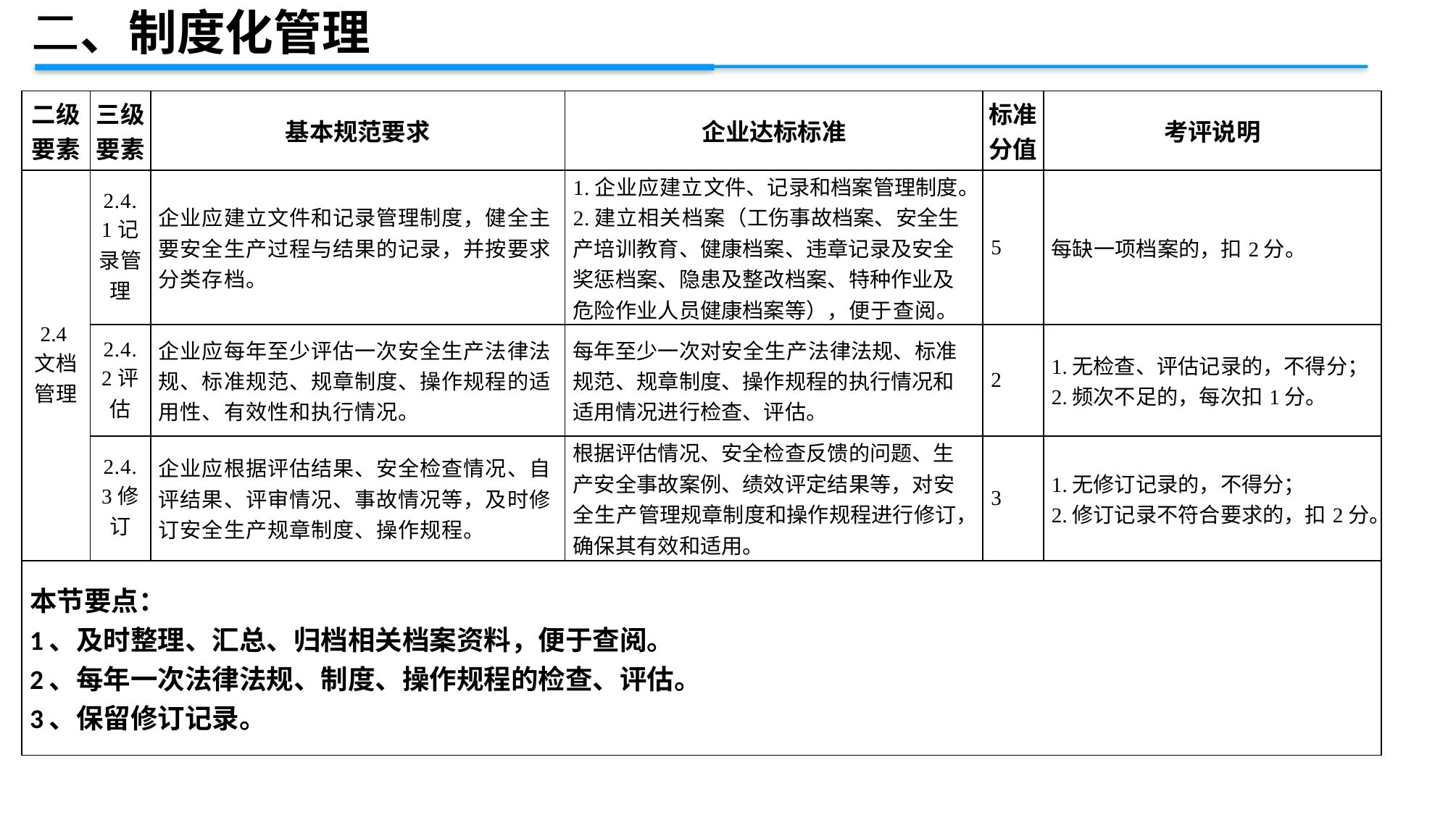

二、制度化管理

| 二级 要素 | 三级 要素 | 基本规范要求 | 企业达标标准 | 标准 分值 | 考评说明 |
| --- | --- | --- | --- | --- | --- |
| 2.4文档管理 | 2.4.1记录管理 | 企业应建立文件和记录管理制度，健全主要安全生产过程与结果的记录，并按要求分类存档。 | 1.企业应建立文件、记录和档案管理制度。 2.建立相关档案（工伤事故档案、安全生产培训教育、健康档案、违章记录及安全奖惩档案、隐患及整改档案、特种作业及危险作业人员健康档案等），便于查阅。 | 5 | 每缺一项档案的，扣2分。 |
|  | 2.4.2评估 | 企业应每年至少评估一次安全生产法律法规、标准规范、规章制度、操作规程的适用性、有效性和执行情况。 | 每年至少一次对安全生产法律法规、标准规范、规章制度、操作规程的执行情况和适用情况进行检查、评估。 | 2 | 1.无检查、评估记录的，不得分； 2.频次不足的，每次扣1分。 |
|  | 2.4.3修订 | 企业应根据评估结果、安全检查情况、自评结果、评审情况、事故情况等，及时修订安全生产规章制度、操作规程。 | 根据评估情况、安全检查反馈的问题、生产安全事故案例、绩效评定结果等，对安全生产管理规章制度和操作规程进行修订，确保其有效和适用。 | 3 | 1.无修订记录的，不得分； 2.修订记录不符合要求的，扣2分。 |
| 本节要点： 1、及时整理、汇总、归档相关档案资料，便于查阅。 2、每年一次法律法规、制度、操作规程的检查、评估。 3、保留修订记录。 |  |  |  |  |  |